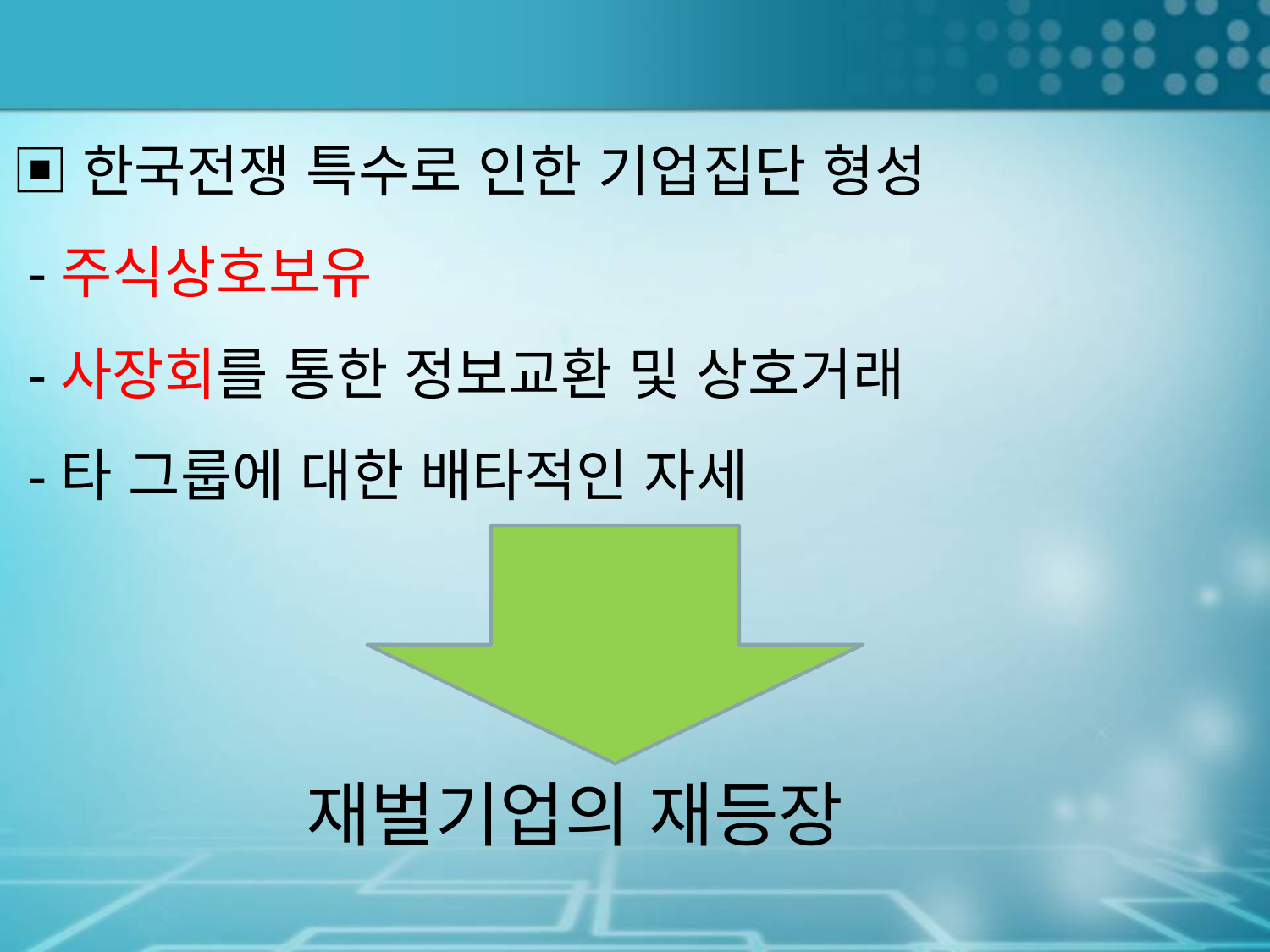

#
▣한국전쟁 특수로 인한 기업집단 형성
 -주식상호보유
 -사장회를 통한 정보교환 및 상호거래
 -타 그룹에 대한 배타적인 자세

            재벌기업의 재등장